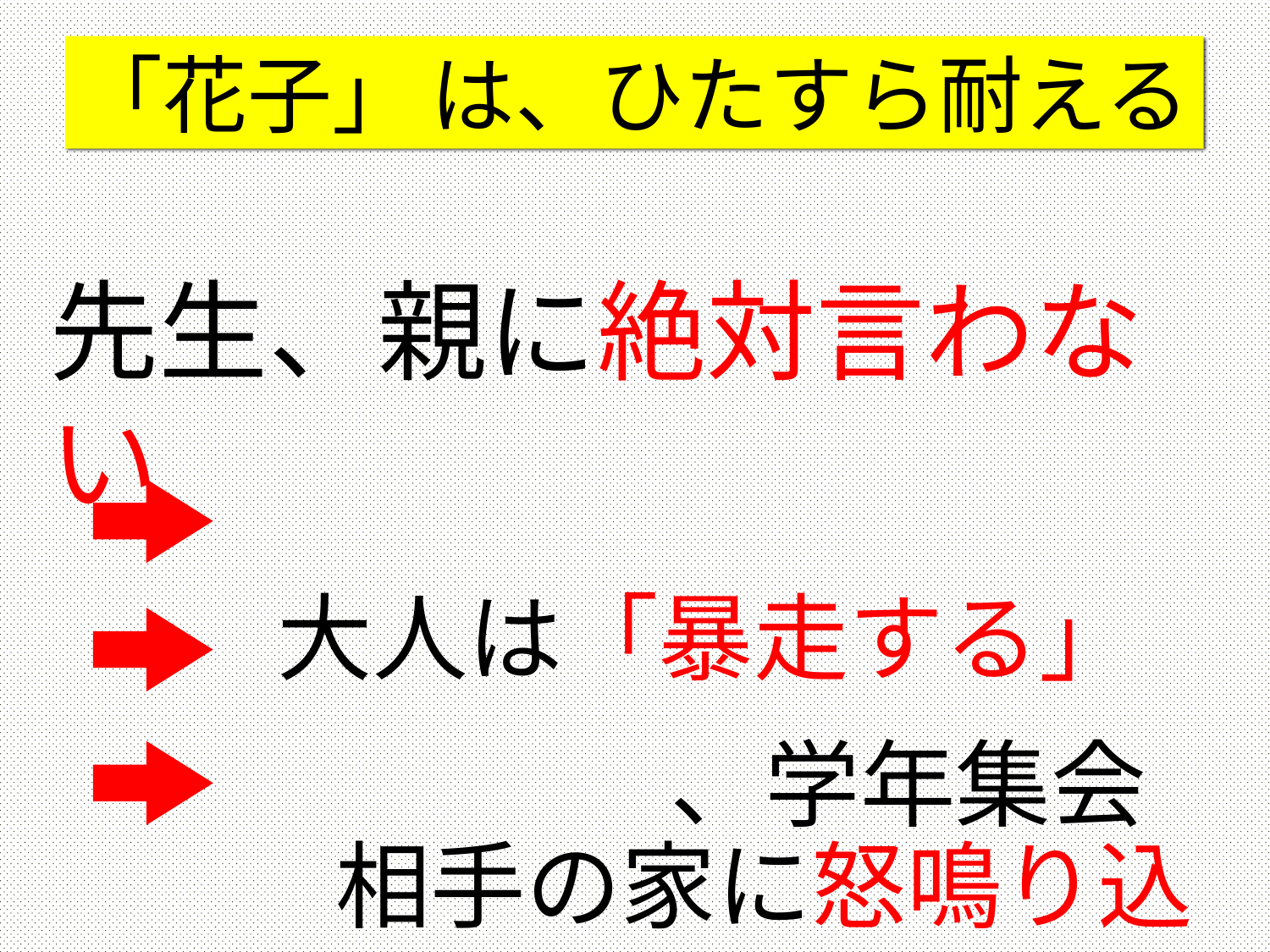

「花子」 は、ひたすら耐える
先生、親に絶対言わない

　　  大人は「暴走する」
　　　相手の家に怒鳴り込み
　　  終わりの会

、学年集会